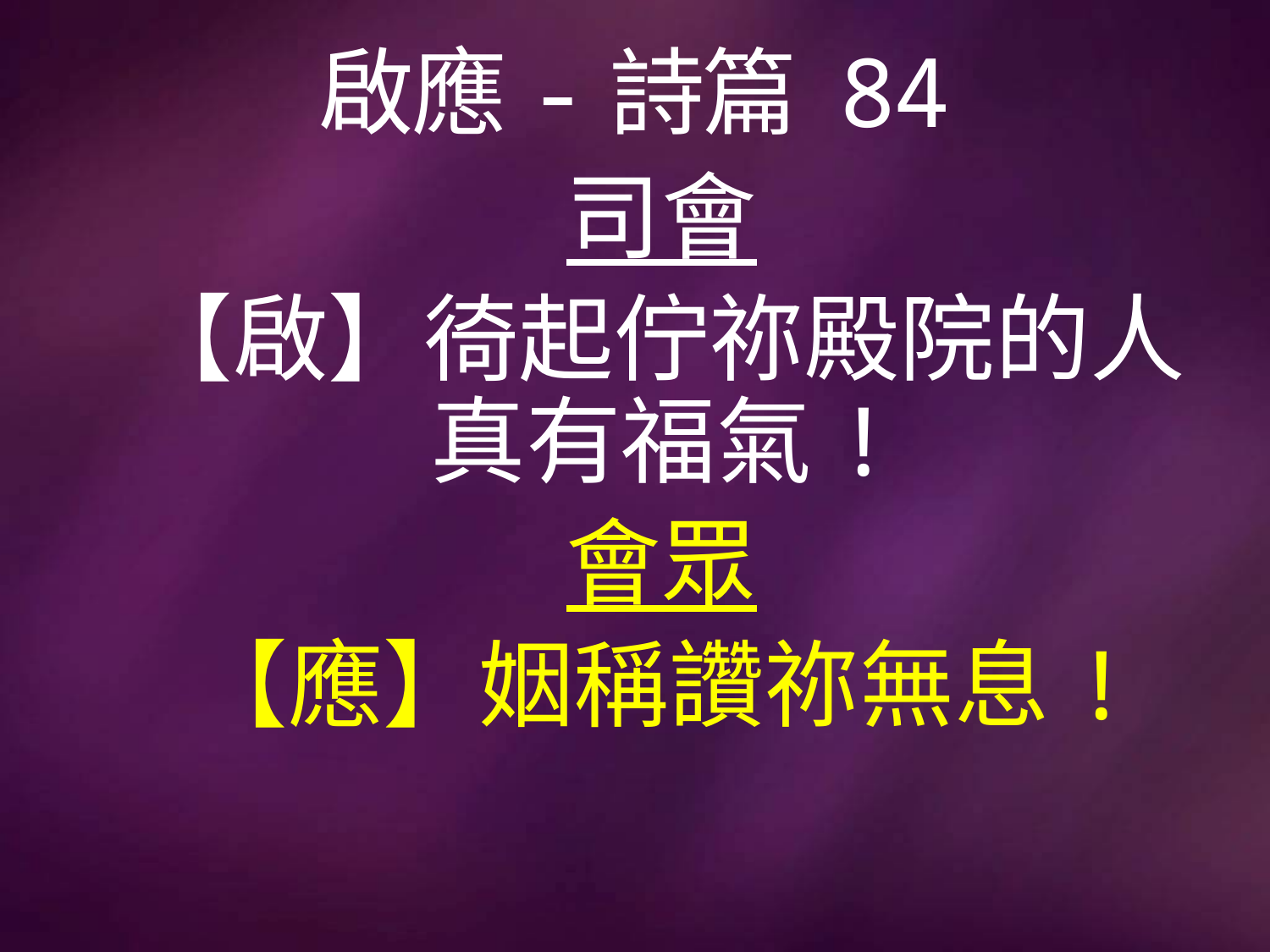

# 啟應-詩篇 84
司會
【啟】徛起佇祢殿院的人真有福氣!
會眾
【應】姻稱讚祢無息!